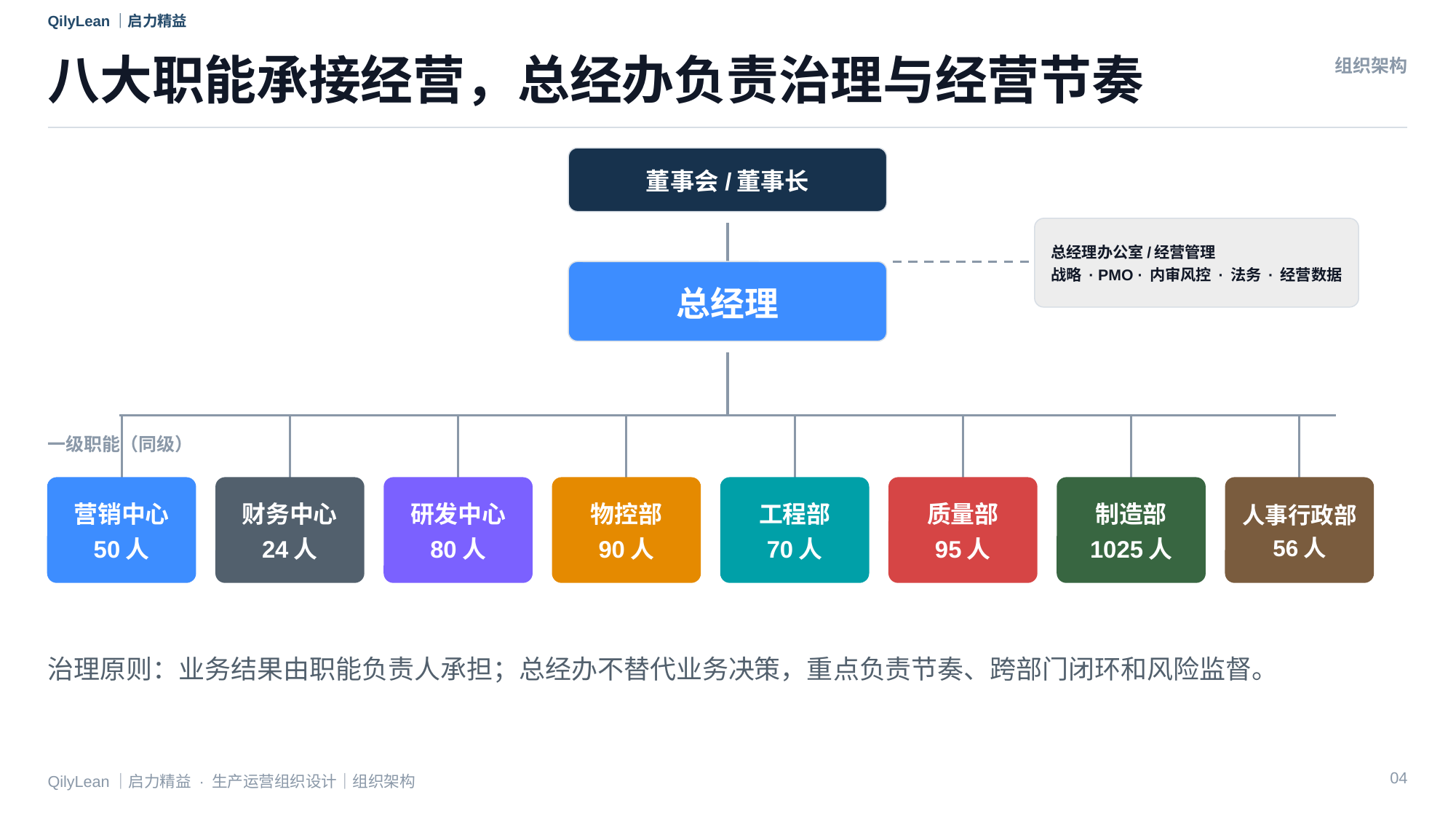

QilyLean｜启力精益
八大职能承接经营，总经办负责治理与经营节奏
组织架构
董事会/董事长
总经理办公室/经营管理
战略 · PMO · 内审风控 · 法务 · 经营数据
总经理
一级职能（同级）
营销中心
50人
财务中心
24人
研发中心
80人
物控部
90人
工程部
70人
质量部
95人
制造部
1025人
人事行政部
56人
治理原则：业务结果由职能负责人承担；总经办不替代业务决策，重点负责节奏、跨部门闭环和风险监督。
QilyLean｜启力精益 · 生产运营组织设计｜组织架构
04